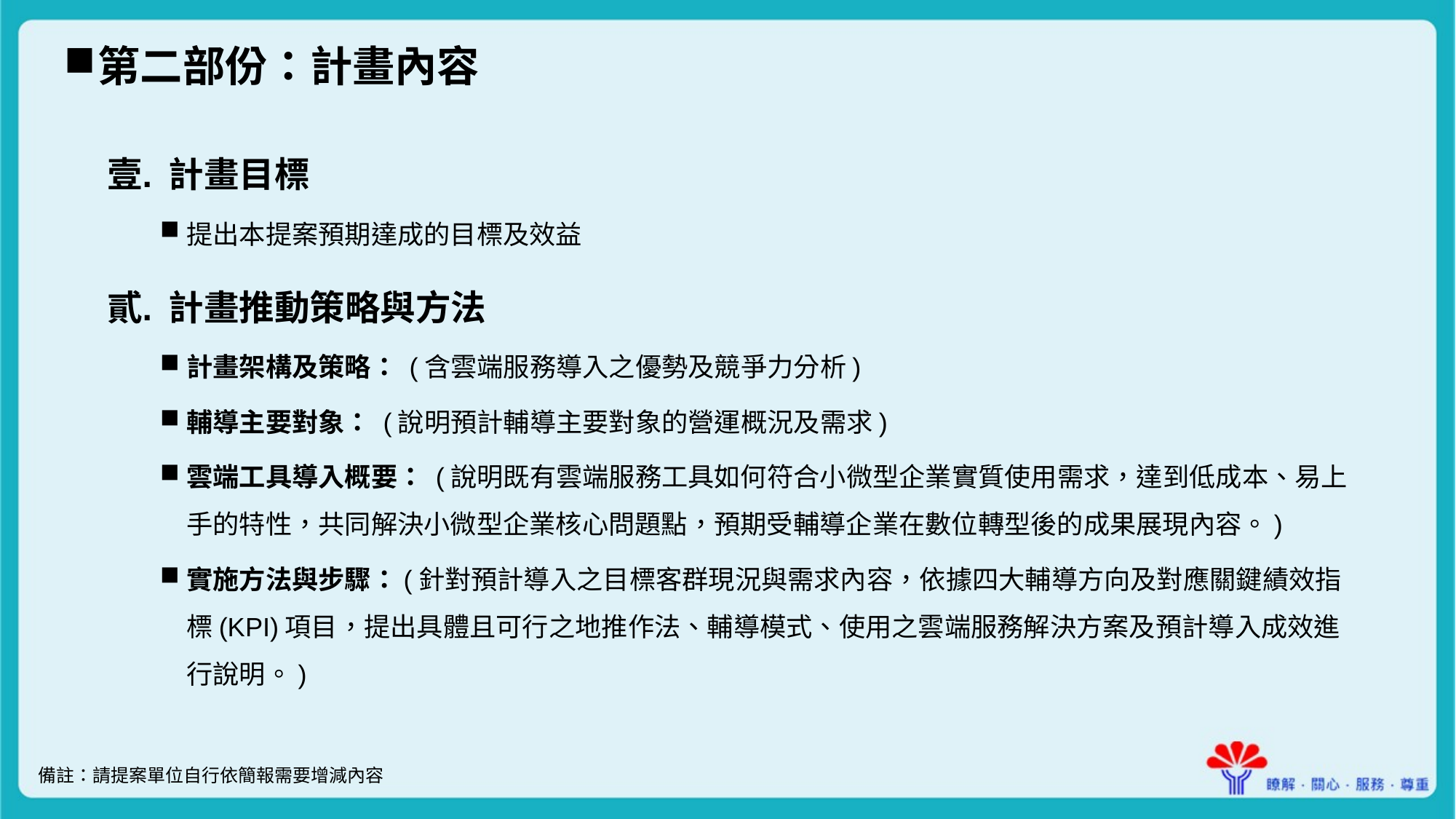

# 第二部份：計畫內容
 計畫目標
提出本提案預期達成的目標及效益
 計畫推動策略與方法
計畫架構及策略： (含雲端服務導入之優勢及競爭力分析)
輔導主要對象： (說明預計輔導主要對象的營運概況及需求)
雲端工具導入概要： (說明既有雲端服務工具如何符合小微型企業實質使用需求，達到低成本、易上手的特性，共同解決小微型企業核心問題點，預期受輔導企業在數位轉型後的成果展現內容。)
實施方法與步驟：(針對預計導入之目標客群現況與需求內容，依據四大輔導方向及對應關鍵績效指標(KPI)項目，提出具體且可行之地推作法、輔導模式、使用之雲端服務解決方案及預計導入成效進行說明。)
備註：請提案單位自行依簡報需要增減內容